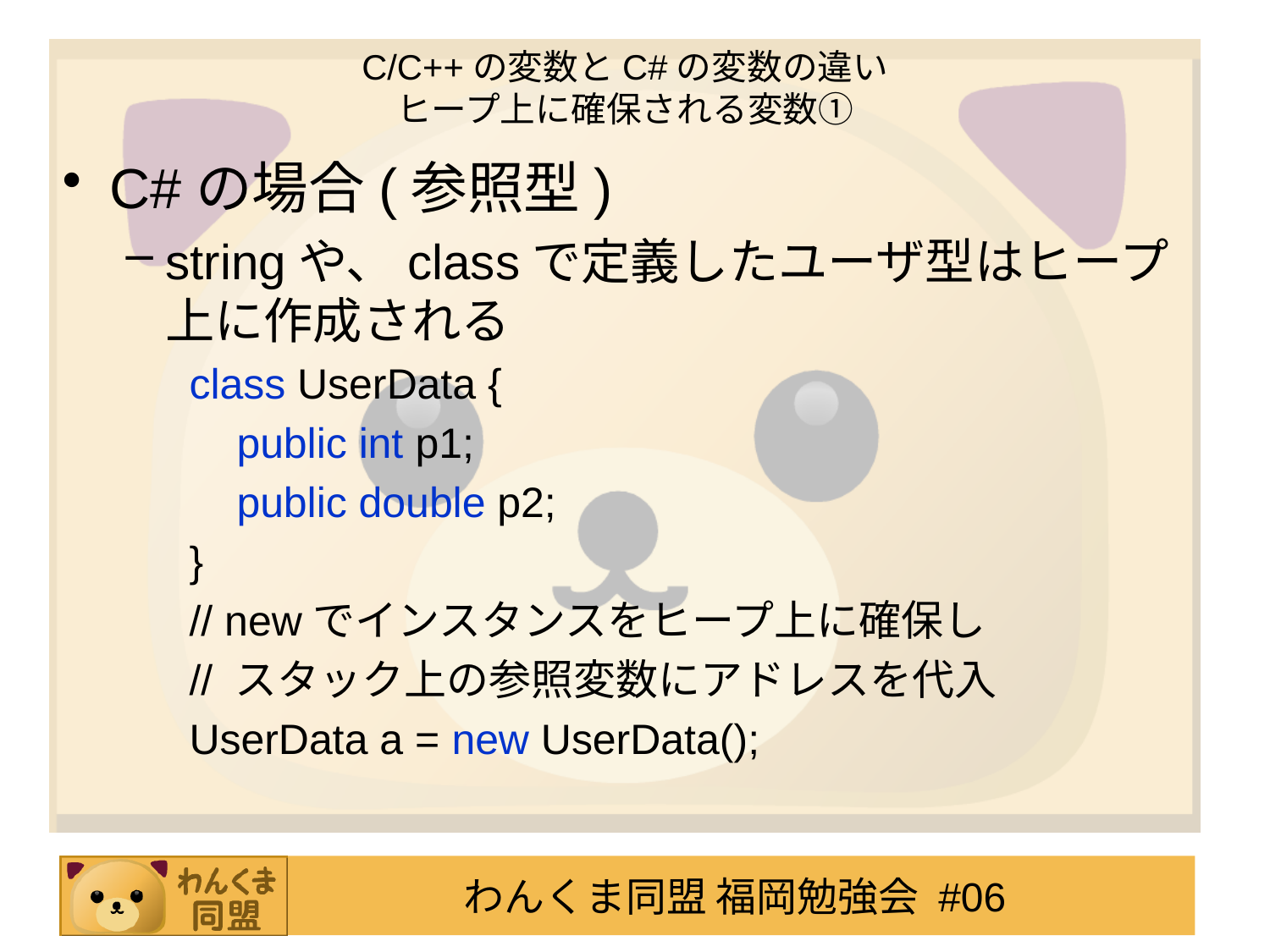

# C/C++の変数とC#の変数の違い ヒープ上に確保される変数①
C#の場合(参照型)
stringや、classで定義したユーザ型はヒープ上に作成される
class UserData {
    public int p1;
    public double p2;
}
// newでインスタンスをヒープ上に確保し
// スタック上の参照変数にアドレスを代入
UserData a = new UserData();